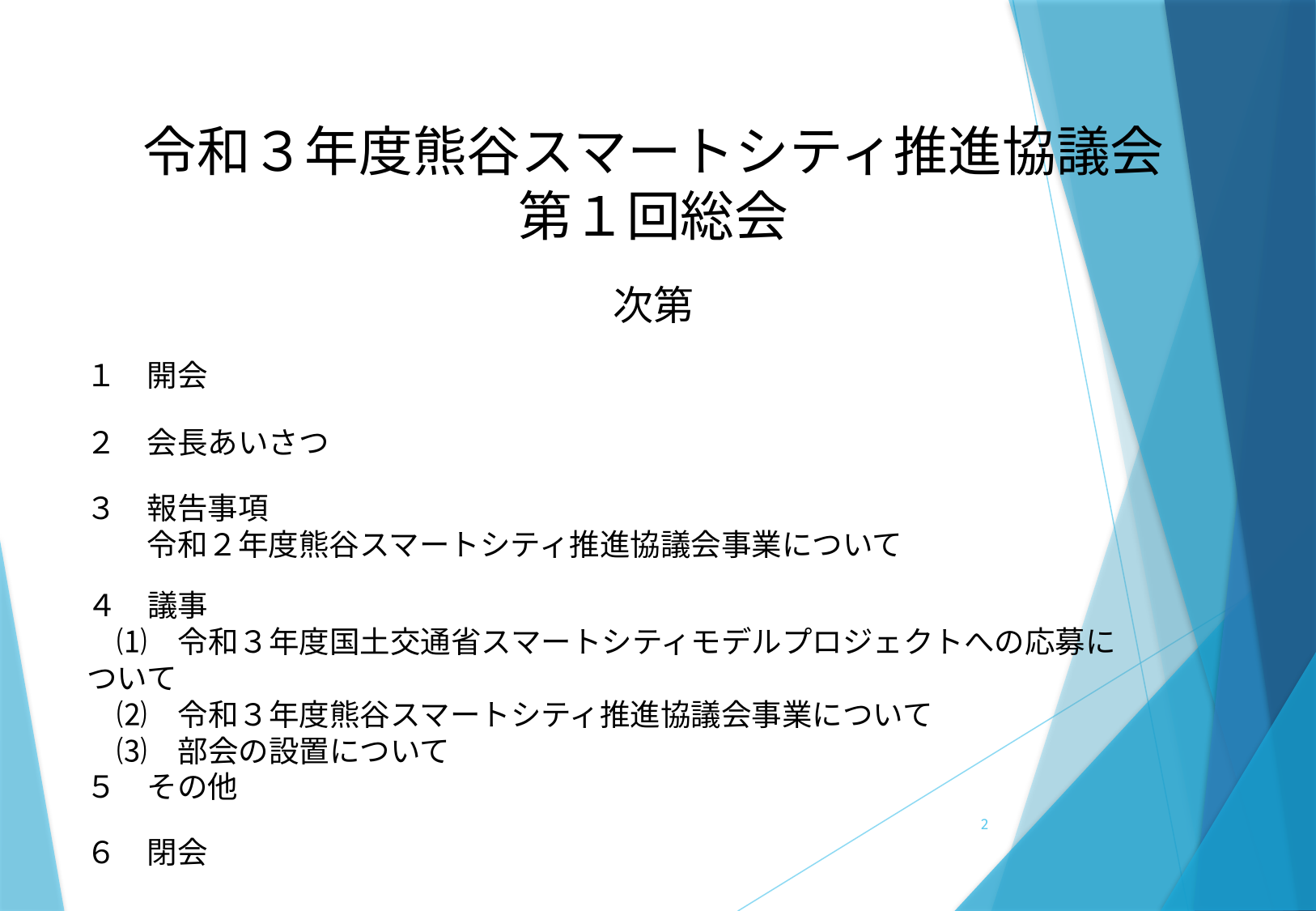

令和３年度熊谷スマートシティ推進協議会
第１回総会
次第
１　開会
２　会長あいさつ
３　報告事項
　　令和２年度熊谷スマートシティ推進協議会事業について
４　議事
　⑴　令和３年度国土交通省スマートシティモデルプロジェクトへの応募について
　⑵　令和３年度熊谷スマートシティ推進協議会事業について
　⑶　部会の設置について
５　その他
2
６　閉会